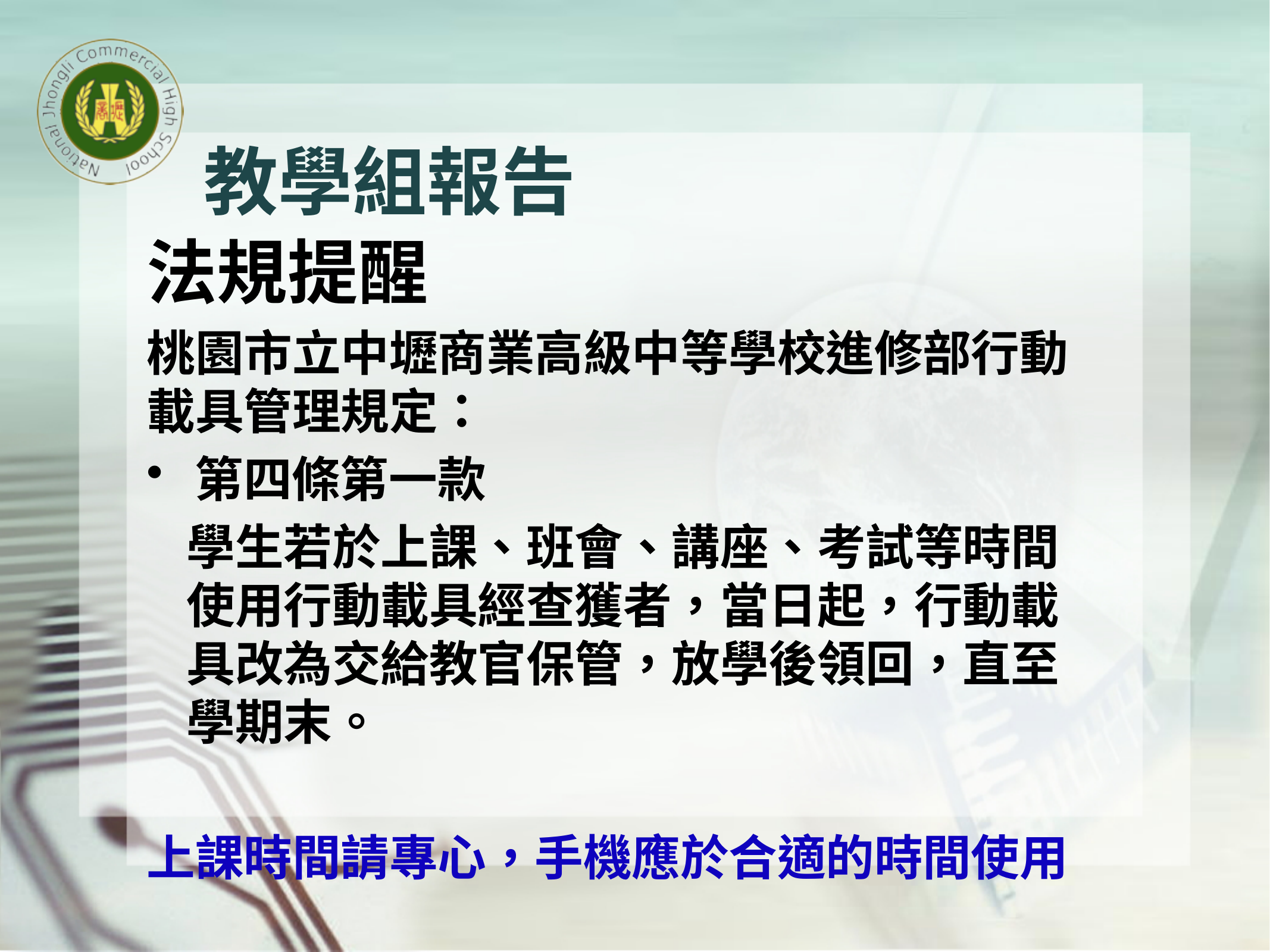

# 教學組報告
法規提醒
桃園市立中壢商業高級中等學校進修部行動載具管理規定：
第四條第一款
學生若於上課、班會、講座、考試等時間使用行動載具經查獲者，當日起，行動載具改為交給教官保管，放學後領回，直至學期末。

上課時間請專心，手機應於合適的時間使用